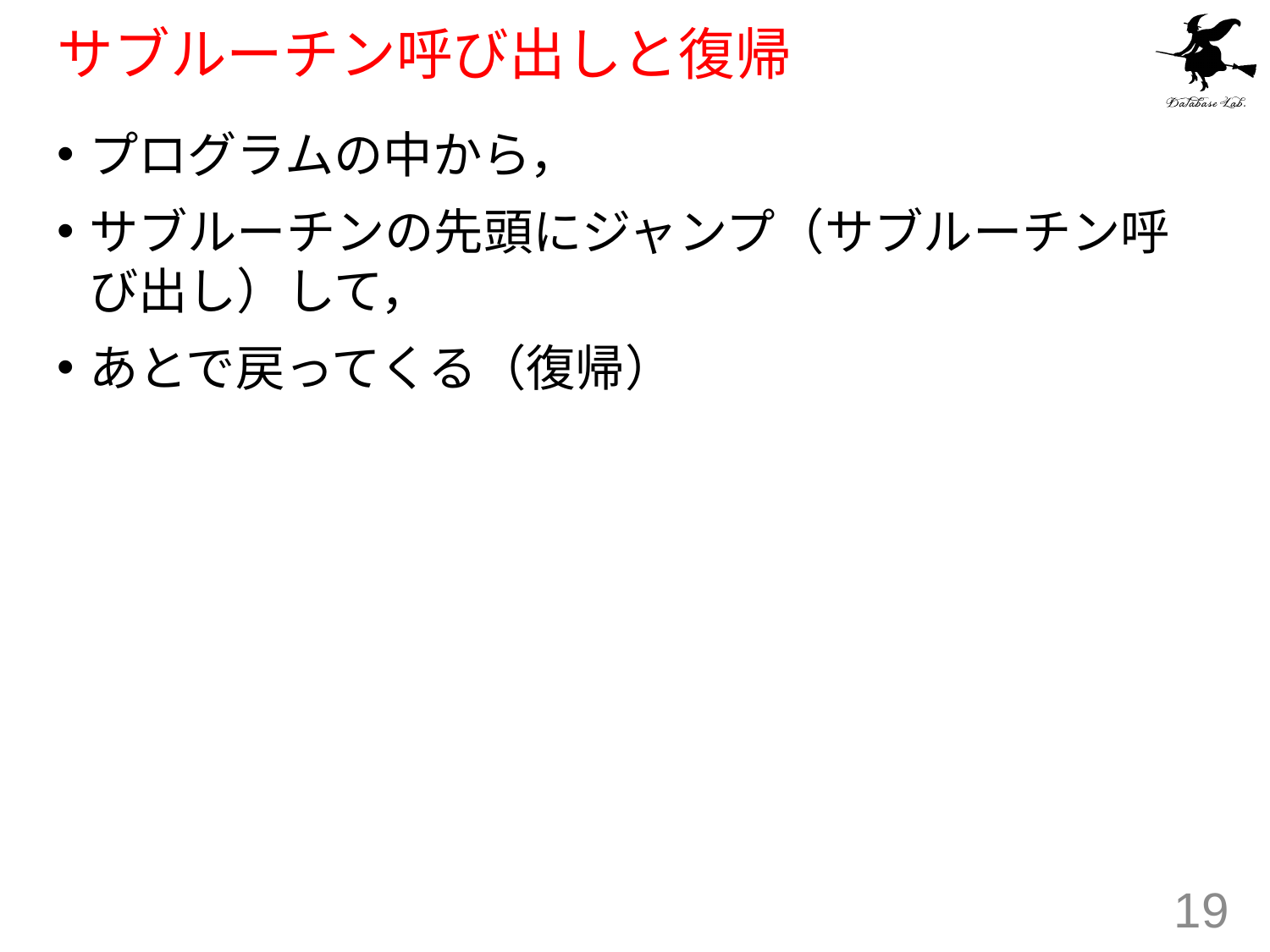

# サブルーチン呼び出しと復帰
プログラムの中から，
サブルーチンの先頭にジャンプ（サブルーチン呼び出し）して，
あとで戻ってくる（復帰）

19